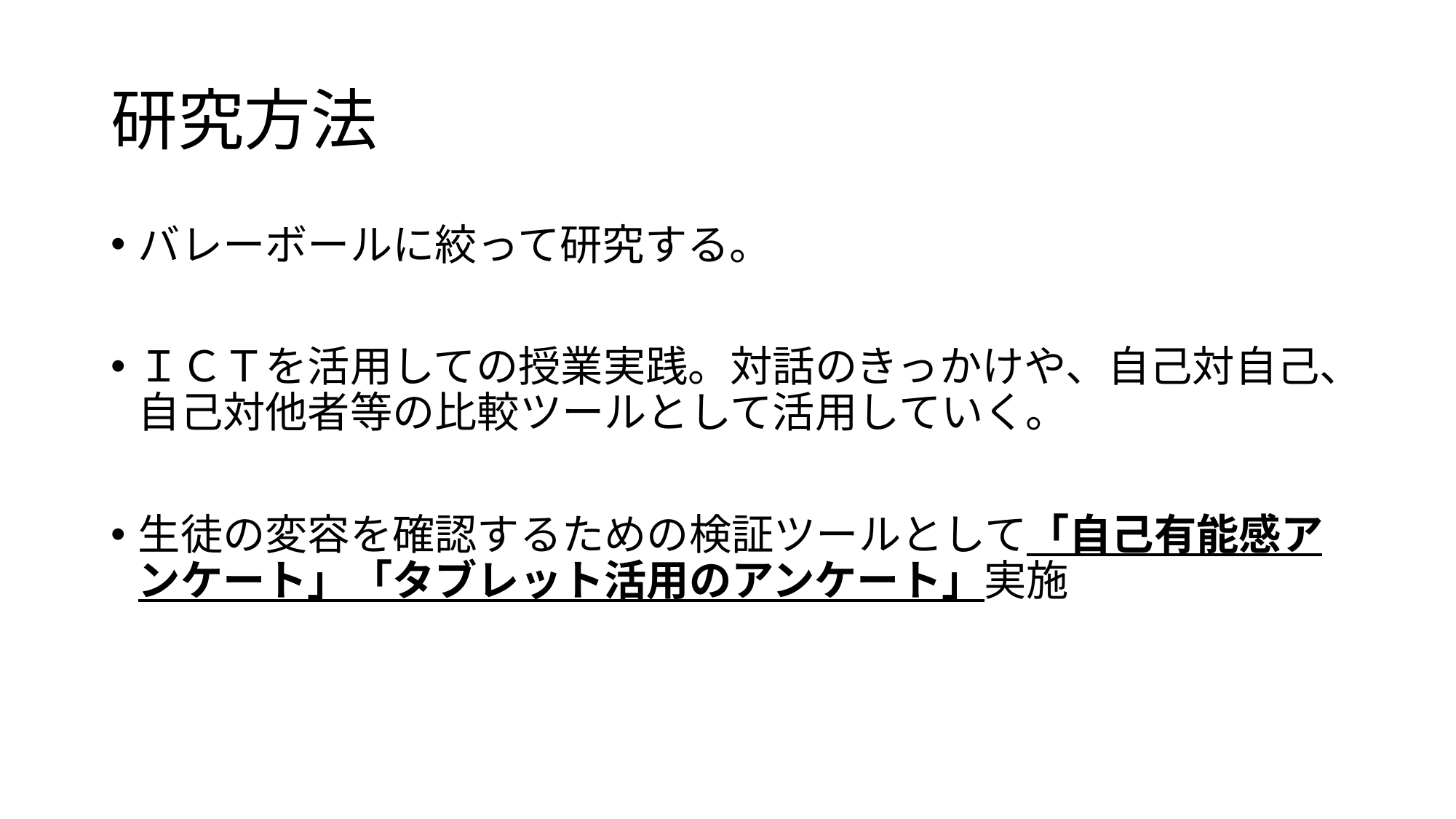

# 研究方法
バレーボールに絞って研究する。

ＩＣＴを活用しての授業実践。対話のきっかけや、自己対自己、自己対他者等の比較ツールとして活用していく。

生徒の変容を確認するための検証ツールとして「自己有能感アンケート」「タブレット活用のアンケート」実施